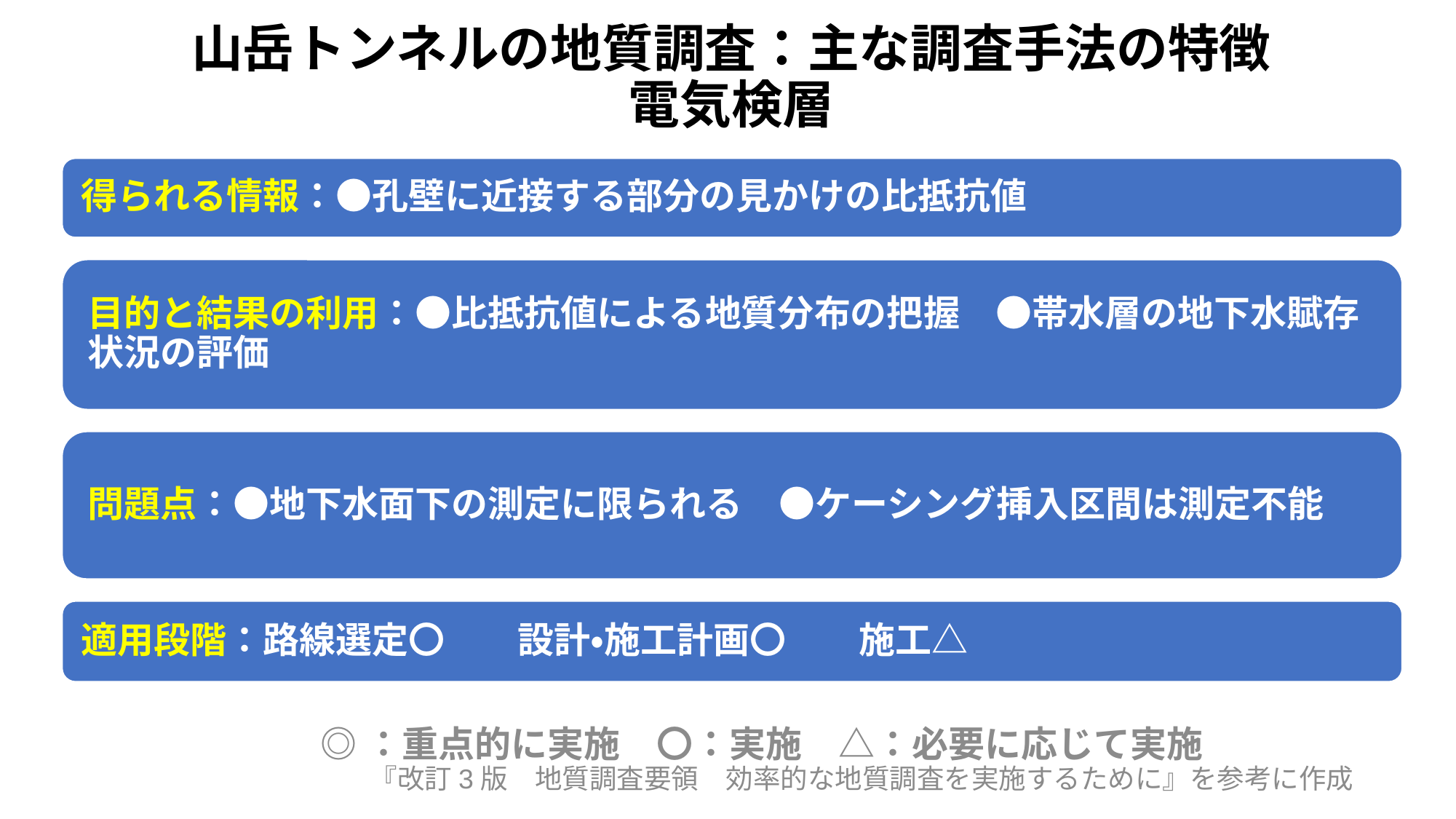

# 山岳トンネルの地質調査：主な調査手法の特徴 電気検層
得られる情報：●孔壁に近接する部分の見かけの比抵抗値
目的と結果の利用：●比抵抗値による地質分布の把握　●帯水層の地下水賦存状況の評価
問題点：●地下水面下の測定に限られる　●ケーシング挿入区間は測定不能
適用段階：路線選定〇　　設計・施工計画〇　　施工△
◎：重点的に実施　〇：実施　△：必要に応じて実施
『改訂3版　地質調査要領　効率的な地質調査を実施するために』を参考に作成